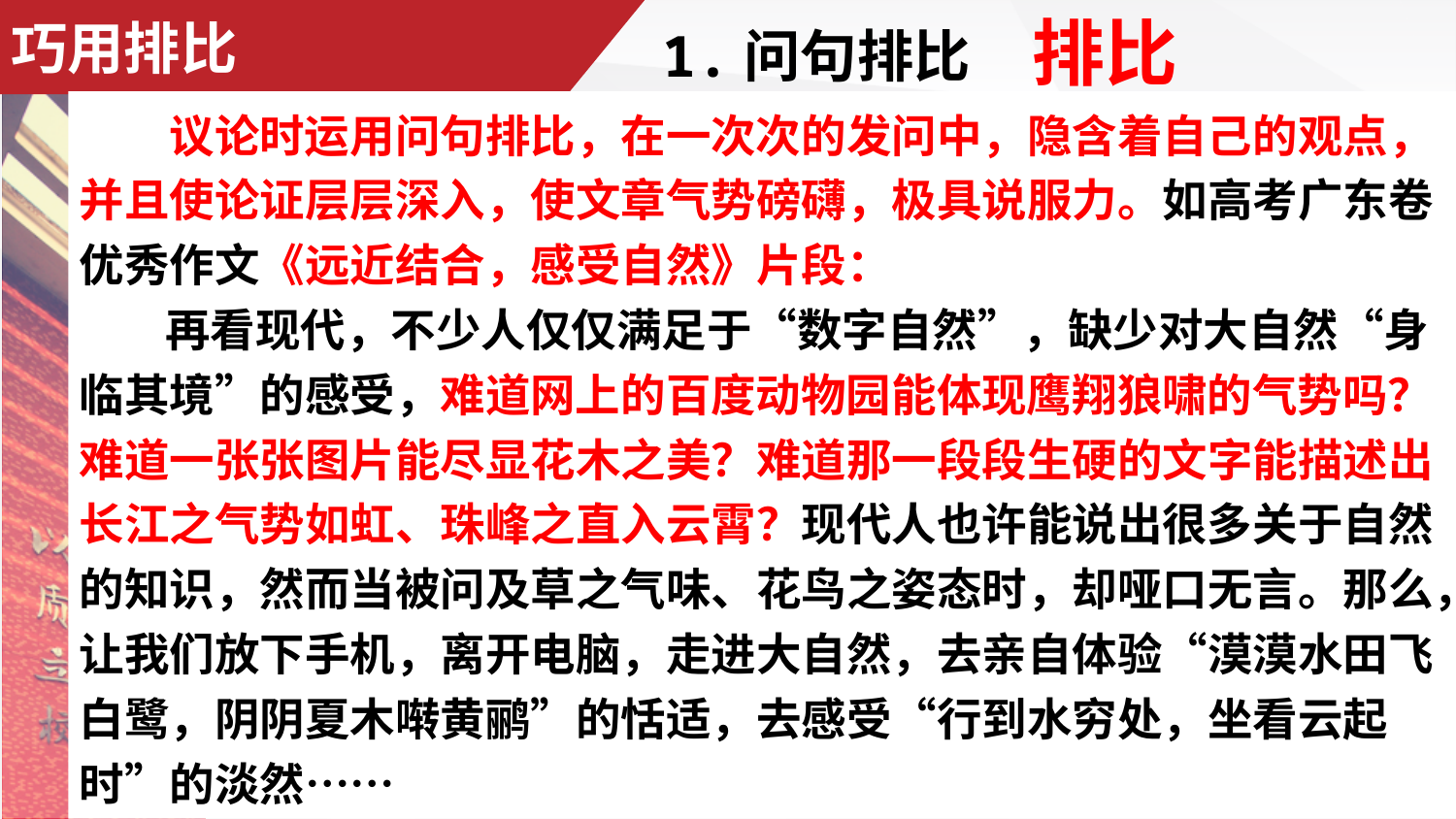

# 巧用排比
排比
1.问句排比
　　议论时运用问句排比，在一次次的发问中，隐含着自己的观点，并且使论证层层深入，使文章气势磅礴，极具说服力。如高考广东卷优秀作文《远近结合，感受自然》片段：
　　   再看现代，不少人仅仅满足于“数字自然”，缺少对大自然“身临其境”的感受，难道网上的百度动物园能体现鹰翔狼啸的气势吗？难道一张张图片能尽显花木之美？难道那一段段生硬的文字能描述出长江之气势如虹、珠峰之直入云霄？现代人也许能说出很多关于自然的知识，然而当被问及草之气味、花鸟之姿态时，却哑口无言。那么，让我们放下手机，离开电脑，走进大自然，去亲自体验“漠漠水田飞白鹭，阴阴夏木啭黄鹂”的恬适，去感受“行到水穷处，坐看云起时”的淡然……